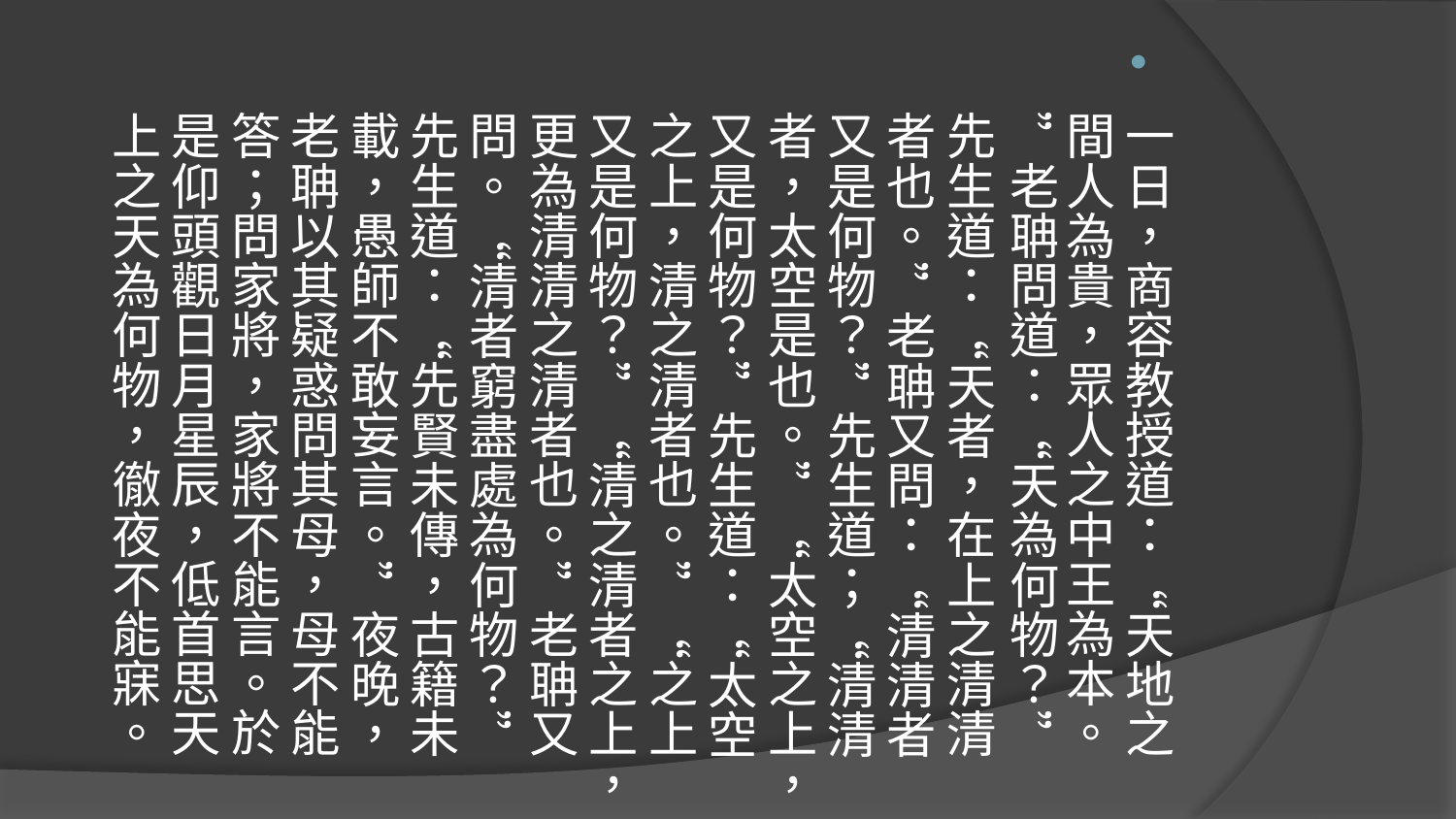

一日，商容教授道：“天地之間人為貴，眾人之中王為本。”老聃問道：“天為何物？”先生道：“天者，在上之清清者也。”老聃又問：“清清者又是何物？”先生道；“清清者，太空是也。”“太空之上，又是何物？”先生道：“太空之上，清之清者也。”“之上又是何物？”“清之清者之上，更為清清之清者也。”老聃又問。“清者窮盡處為何物？”先生道：“先賢未傳，古籍未載，愚師不敢妄言。”夜晚，老聃以其疑惑問其母，母不能答；問家將，家將不能言。於是仰頭觀日月星辰，低首思天上之天為何物，徹夜不能寐。

#